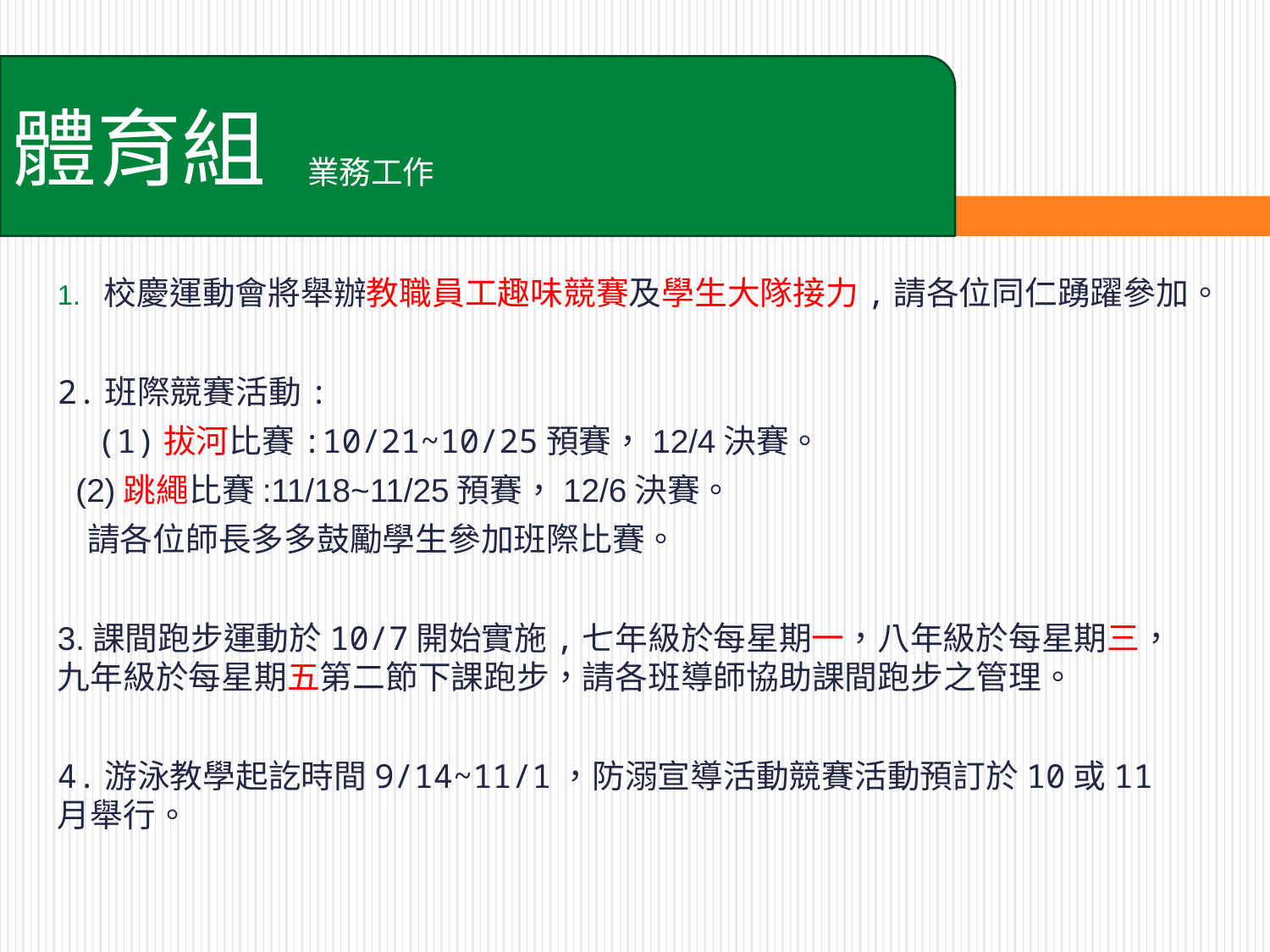

體育組
業務工作

校慶運動會將舉辦教職員工趣味競賽及學生大隊接力,請各位同仁踴躍參加。

2.班際競賽活動:
  (1)拔河比賽:10/21~10/25預賽，12/4決賽。
  (2)跳繩比賽:11/18~11/25預賽，12/6決賽。
   請各位師長多多鼓勵學生參加班際比賽。

3.課間跑步運動於10/7開始實施,七年級於每星期一，八年級於每星期三，九年級於每星期五第二節下課跑步，請各班導師協助課間跑步之管理。

4.游泳教學起訖時間9/14~11/1，防溺宣導活動競賽活動預訂於10或11月舉行。